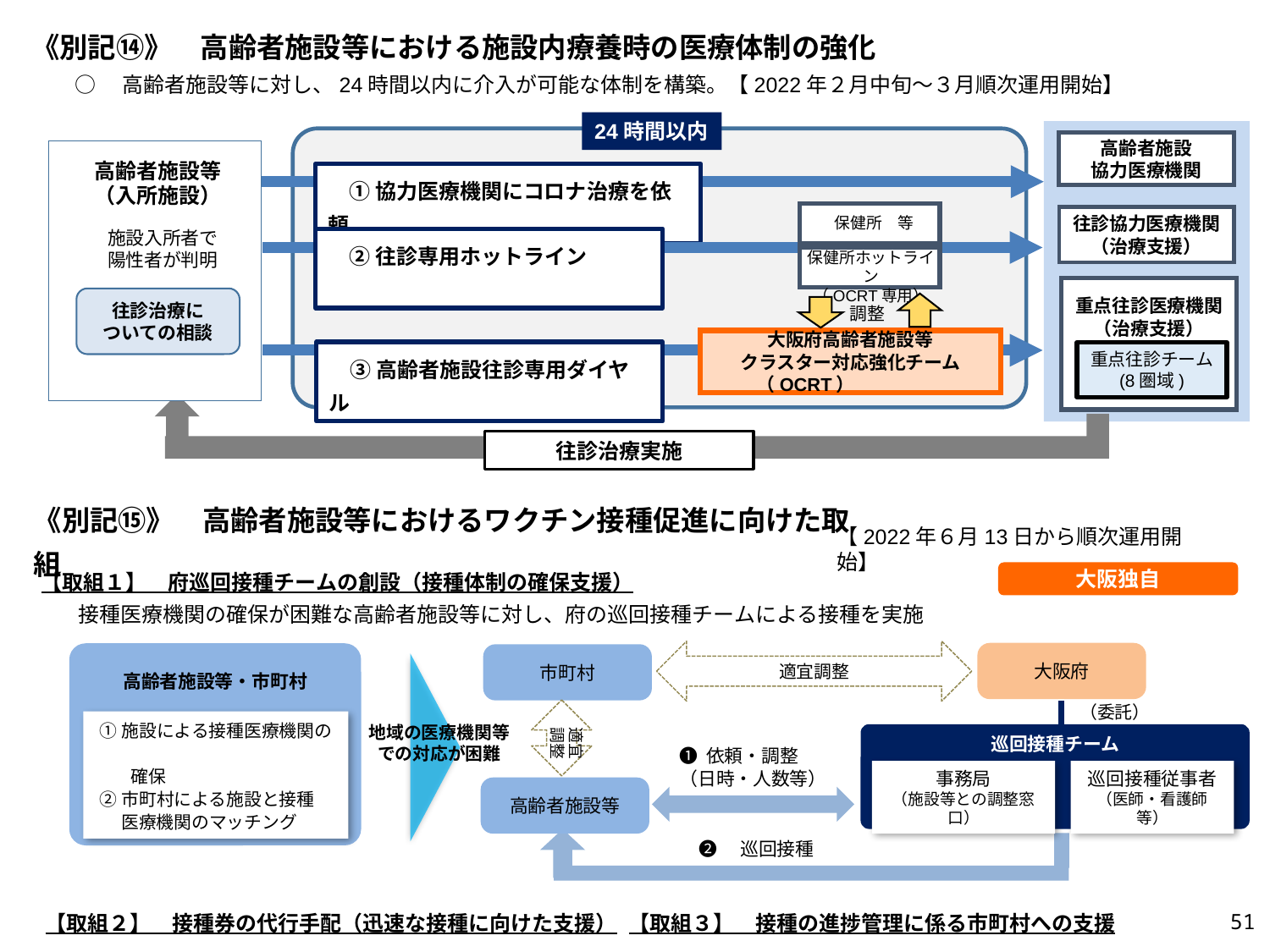

《別記⑭》　高齢者施設等における施設内療養時の医療体制の強化
○　高齢者施設等に対し、24時間以内に介入が可能な体制を構築。【2022年２月中旬～３月順次運用開始】
24時間以内

高齢者施設
協力医療機関
往診協力医療機関
（治療支援）

重点往診医療機関
（治療支援）
重点往診チーム
(8圏域)

高齢者施設等
（入所施設）
施設入所者で
陽性者が判明
往診治療に
ついての相談
　① 協力医療機関にコロナ治療を依頼

保健所　等
保健所ホットライン
（OCRT専用）

　② 往診専用ホットライン

調整
大阪府高齢者施設等
クラスター対応強化チーム（OCRT）
　③ 高齢者施設往診専用ダイヤル

往診治療実施
《別記⑮》　高齢者施設等におけるワクチン接種促進に向けた取組
【2022年６月13日から順次運用開始】
大阪独自
【取組１】　府巡回接種チームの創設（接種体制の確保支援）
接種医療機関の確保が困難な高齢者施設等に対し、府の巡回接種チームによる接種を実施
適宜調整
市町村
（委託）
巡回接種チーム
事務局
（施設等との調整窓口）
巡回接種従事者
（医師・看護師等）

適宜
調整
高齢者施設等
大阪府

高齢者施設等・市町村

 ①施設による接種医療機関の
　　確保
 ②市町村による施設と接種
　  医療機関のマッチング
地域の医療機関等
での対応が困難

❶ 依頼・調整
（日時・人数等）
❷　巡回接種
【取組２】　接種券の代行手配（迅速な接種に向けた支援）
【取組３】　接種の進捗管理に係る市町村への支援
51